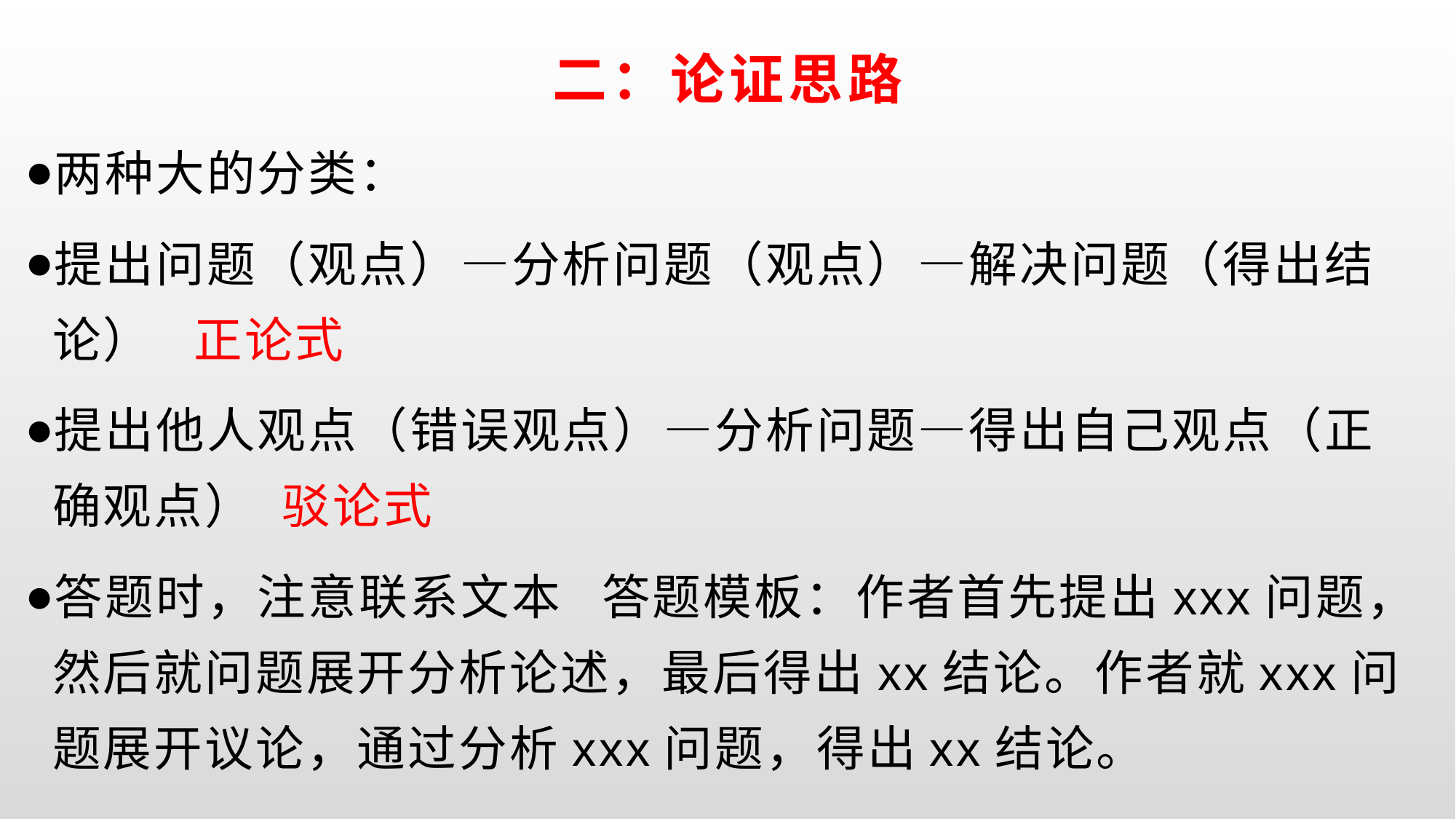

# 二：论证思路
两种大的分类：
提出问题（观点）—分析问题（观点）—解决问题（得出结论）   正论式
提出他人观点（错误观点）—分析问题—得出自己观点（正确观点）  驳论式
答题时，注意联系文本   答题模板：作者首先提出xxx问题，然后就问题展开分析论述，最后得出xx结论。作者就xxx问题展开议论，通过分析xxx问题，得出xx结论。